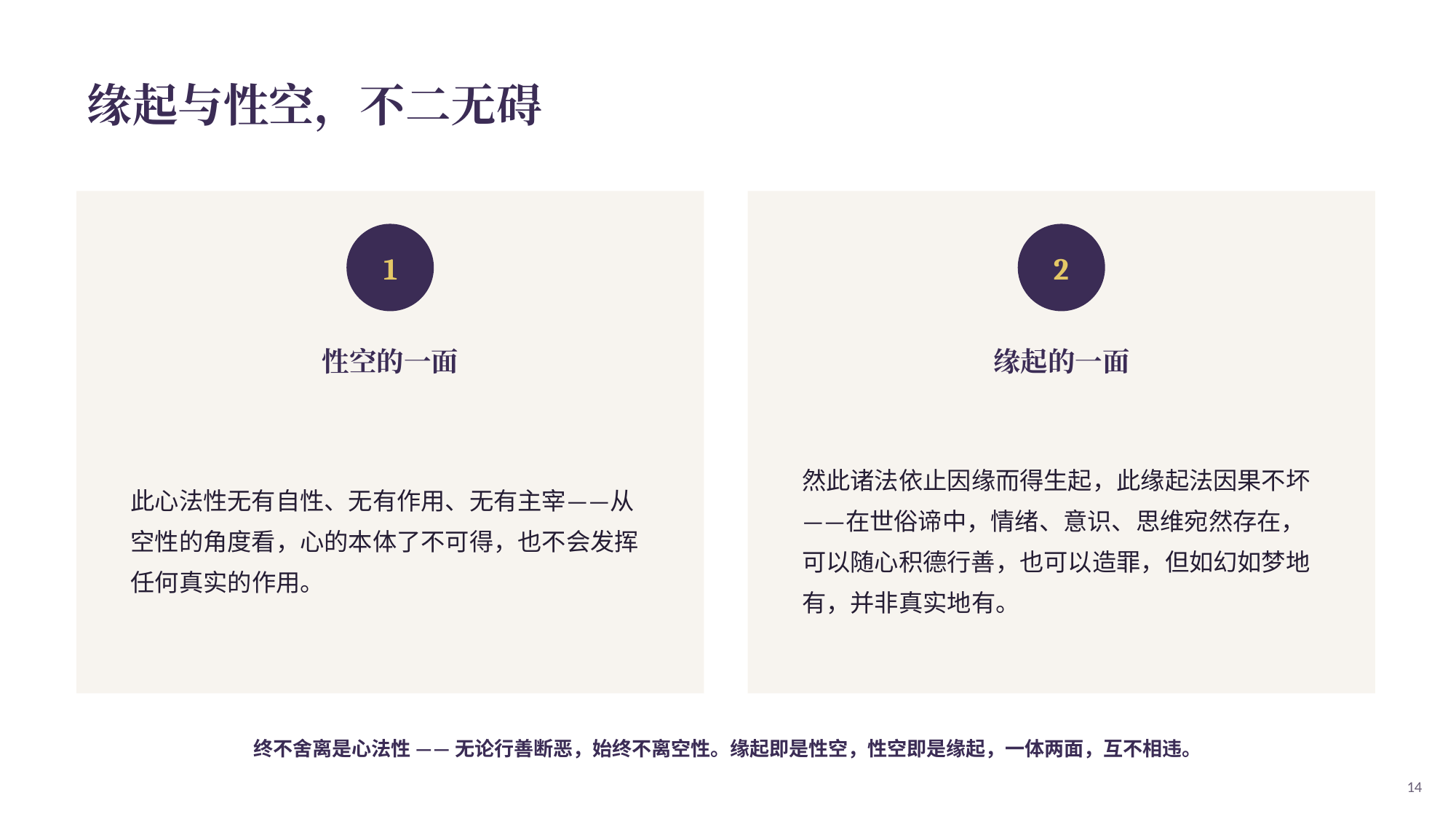

缘起与性空，不二无碍

1

2
性空的一面
缘起的一面
此心法性无有自性、无有作用、无有主宰——从空性的角度看，心的本体了不可得，也不会发挥任何真实的作用。
然此诸法依止因缘而得生起，此缘起法因果不坏——在世俗谛中，情绪、意识、思维宛然存在，可以随心积德行善，也可以造罪，但如幻如梦地有，并非真实地有。
终不舍离是心法性 —— 无论行善断恶，始终不离空性。缘起即是性空，性空即是缘起，一体两面，互不相违。
14